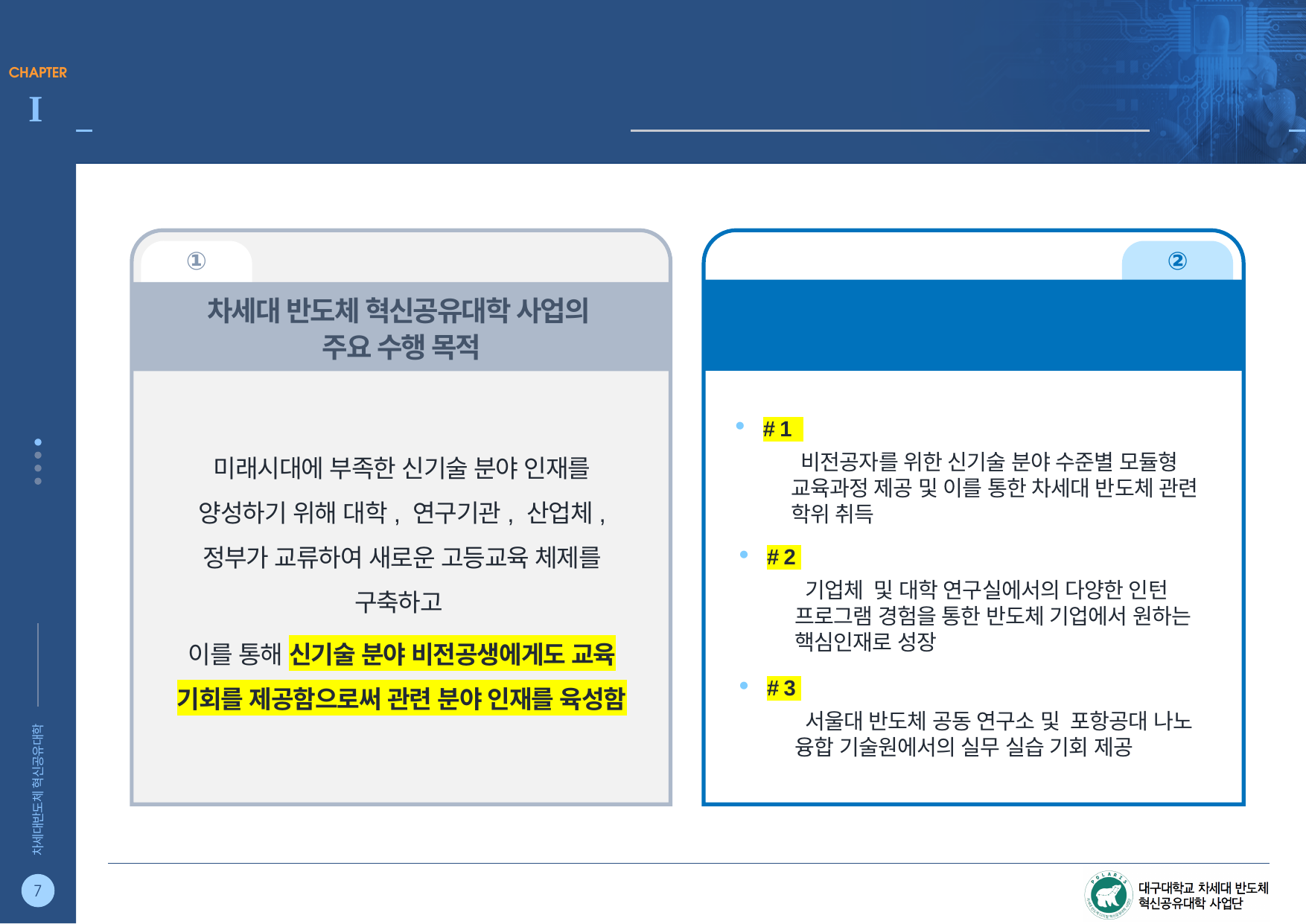

차세대 반도체 혁신공유대학 사업의 목적

①

차세대 반도체 혁신공유대학 사업의
주요 수행 목적
미래시대에 부족한 신기술 분야 인재를 양성하기 위해 대학, 연구기관, 산업체, 정부가 교류하여 새로운 고등교육 체제를 구축하고
이를 통해 신기술 분야 비전공생에게도 교육 기회를 제공함으로써 관련 분야 인재를 육성함

②

학생들에게 어떤 도움이 되나요?
# 1
 비전공자를 위한 신기술 분야 수준별 모듈형 교육과정 제공 및 이를 통한 차세대 반도체 관련 학위 취득
# 2
 기업체  및 대학 연구실에서의 다양한 인턴 프로그램 경험을 통한 반도체 기업에서 원하는 핵심인재로 성장
# 3
 서울대 반도체 공동 연구소 및  포항공대 나노 융합 기술원에서의 실무 실습 기회 제공